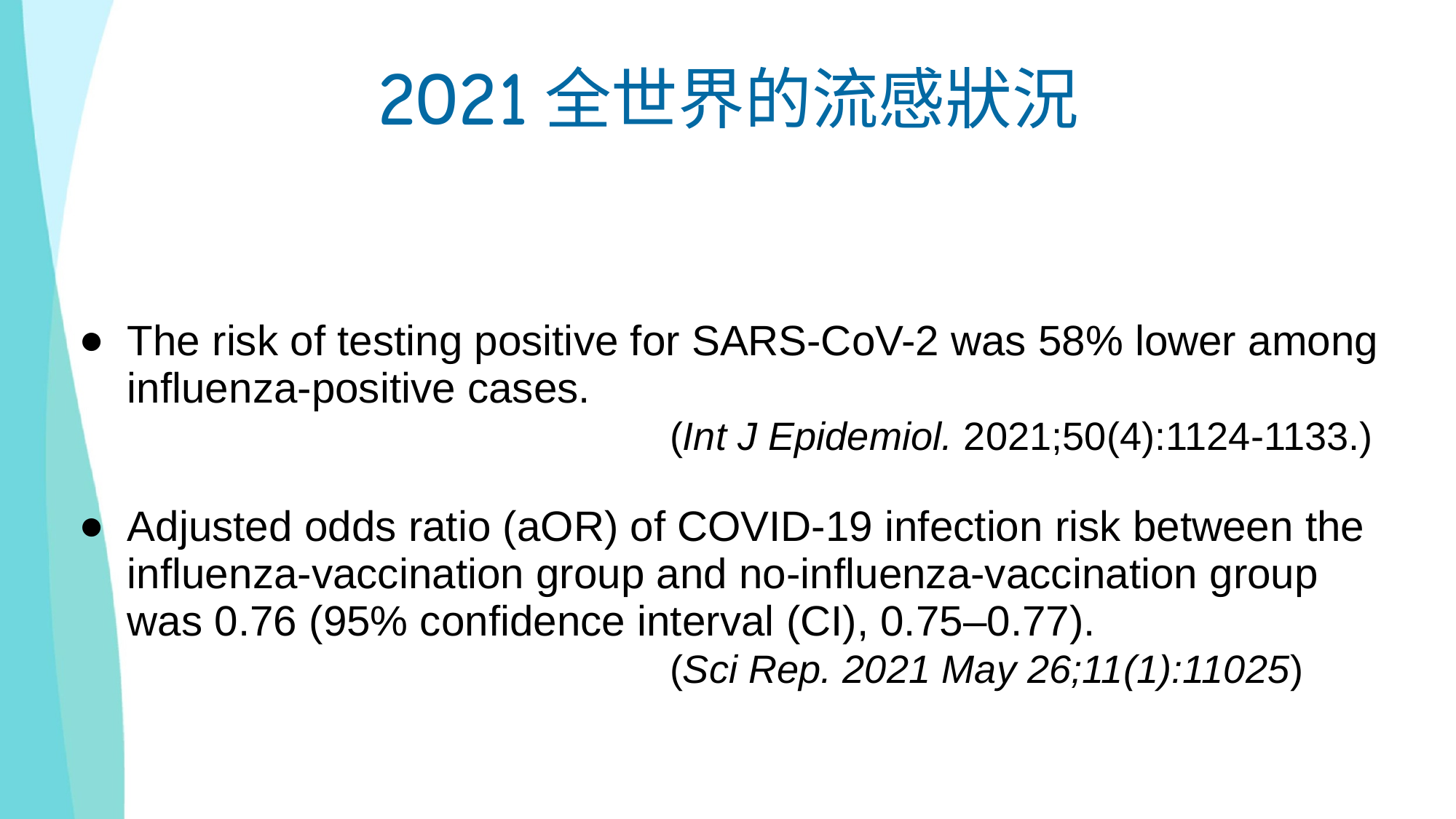

2021全世界的流感狀況
The risk of testing positive for SARS-CoV-2 was 58% lower among influenza-positive cases.
                                              (Int J Epidemiol. 2021;50(4):1124-1133.)

Adjusted odds ratio (aOR) of COVID-19 infection risk between the influenza-vaccination group and no-influenza-vaccination group was 0.76 (95% confidence interval (CI), 0.75–0.77).
                                              (Sci Rep. 2021 May 26;11(1):11025)